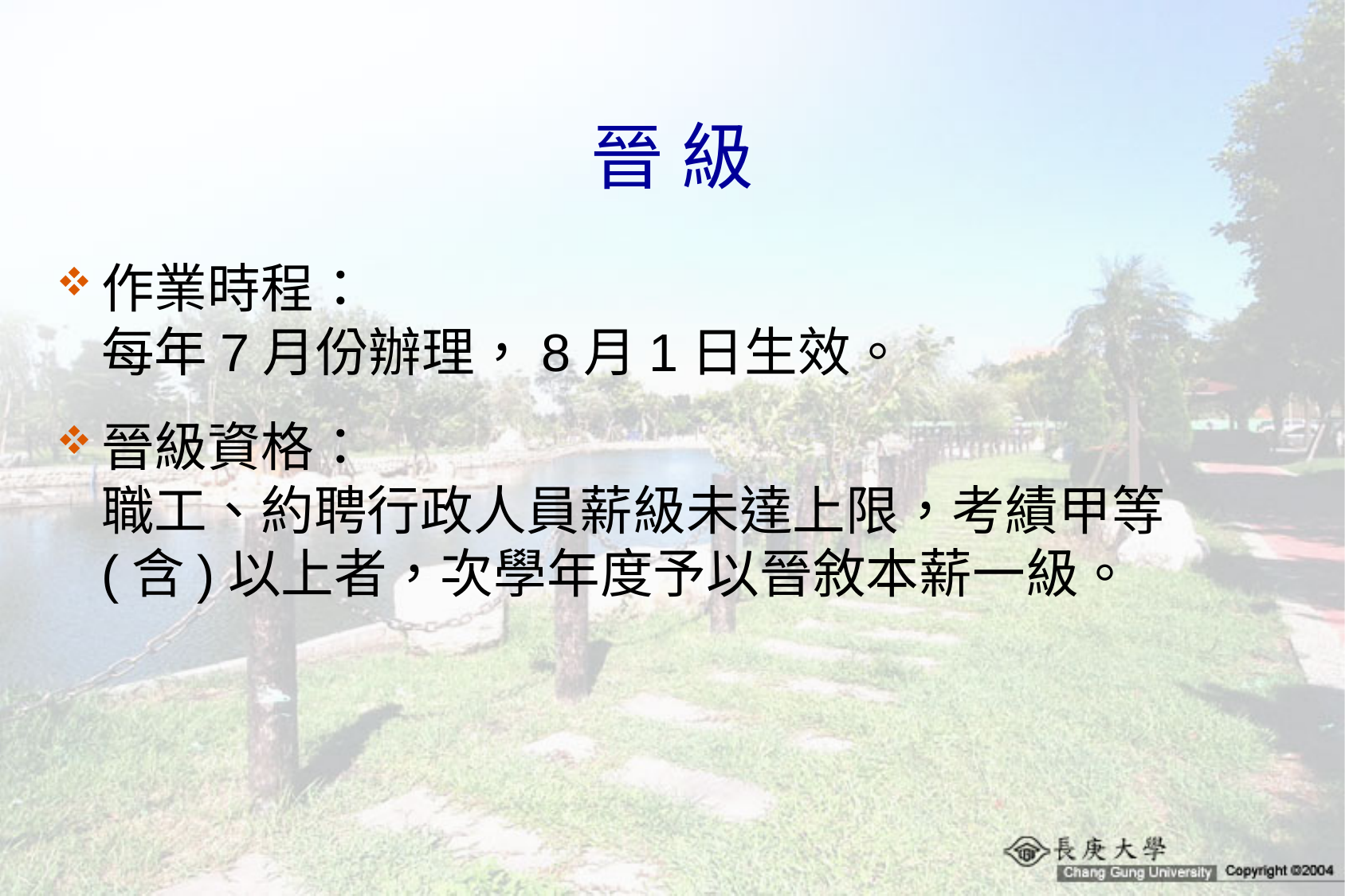

# 晉 級
作業時程：
每年7月份辦理，8月1日生效。
晉級資格：
職工、約聘行政人員薪級未達上限，考績甲等(含)以上者，次學年度予以晉敘本薪一級。